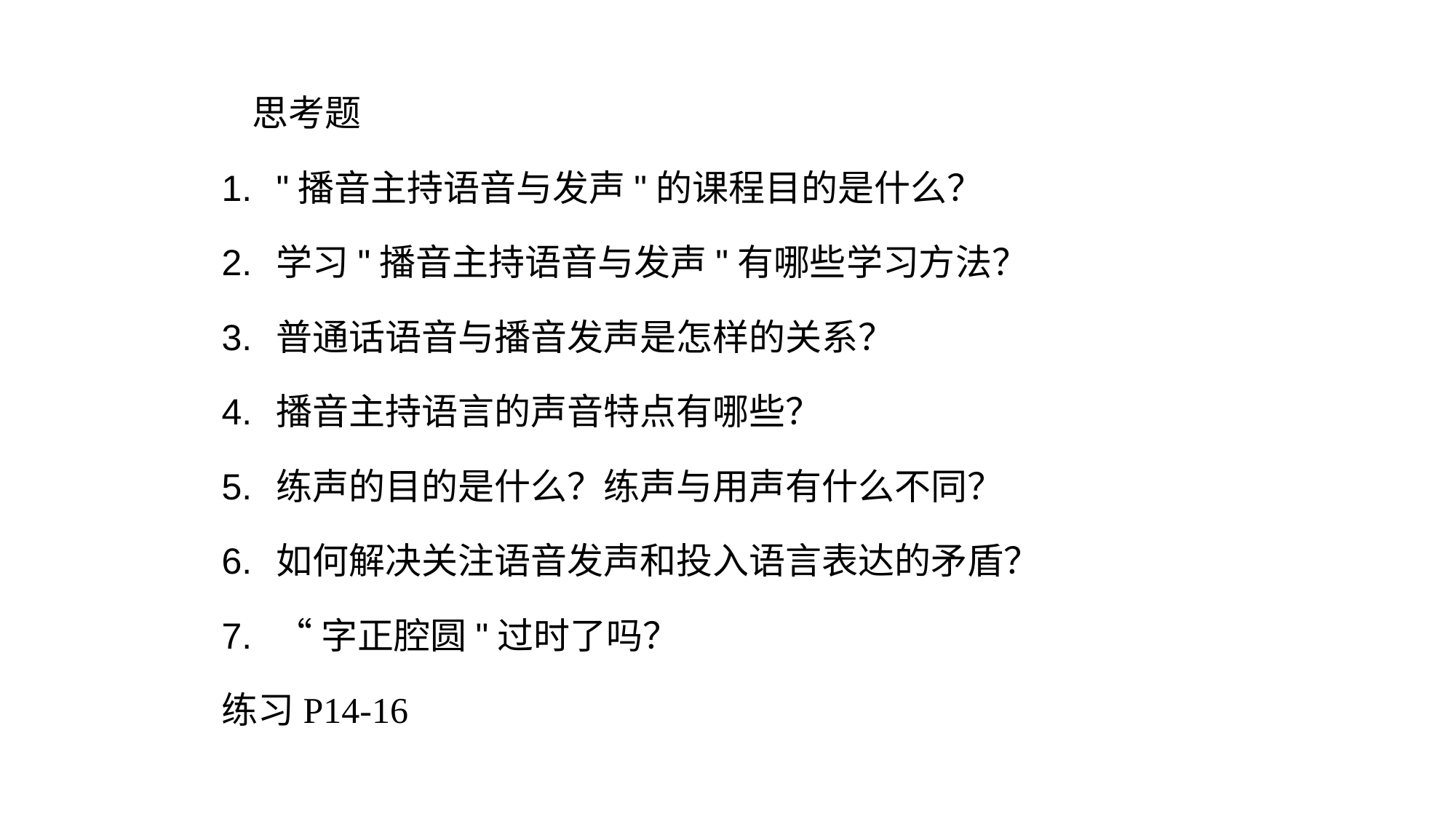

思考题
"播音主持语音与发声"的课程目的是什么？
学习"播音主持语音与发声"有哪些学习方法？
普通话语音与播音发声是怎样的关系？
播音主持语言的声音特点有哪些？
练声的目的是什么？练声与用声有什么不同？
如何解决关注语音发声和投入语言表达的矛盾？
“字正腔圆"过时了吗？
练习P14-16